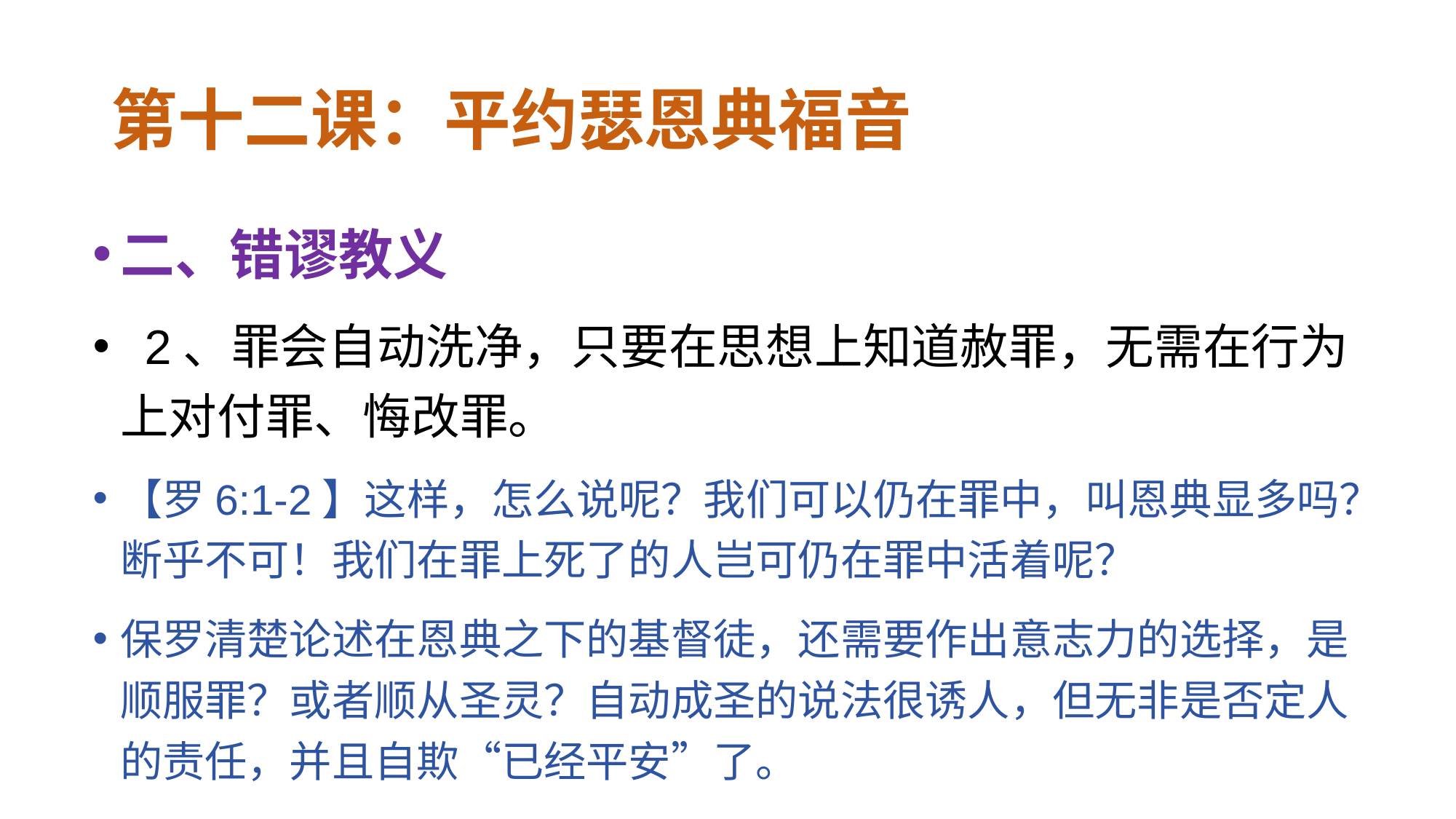

# 第十二课：平约瑟恩典福音
二、错谬教义
  2、罪会自动洗净，只要在思想上知道赦罪，无需在行为上对付罪、悔改罪。
【罗6:1-2】这样，怎么说呢？我们可以仍在罪中，叫恩典显多吗？断乎不可！我们在罪上死了的人岂可仍在罪中活着呢？
保罗清楚论述在恩典之下的基督徒，还需要作出意志力的选择，是顺服罪？或者顺从圣灵？自动成圣的说法很诱人，但无非是否定人的责任，并且自欺“已经平安”了。